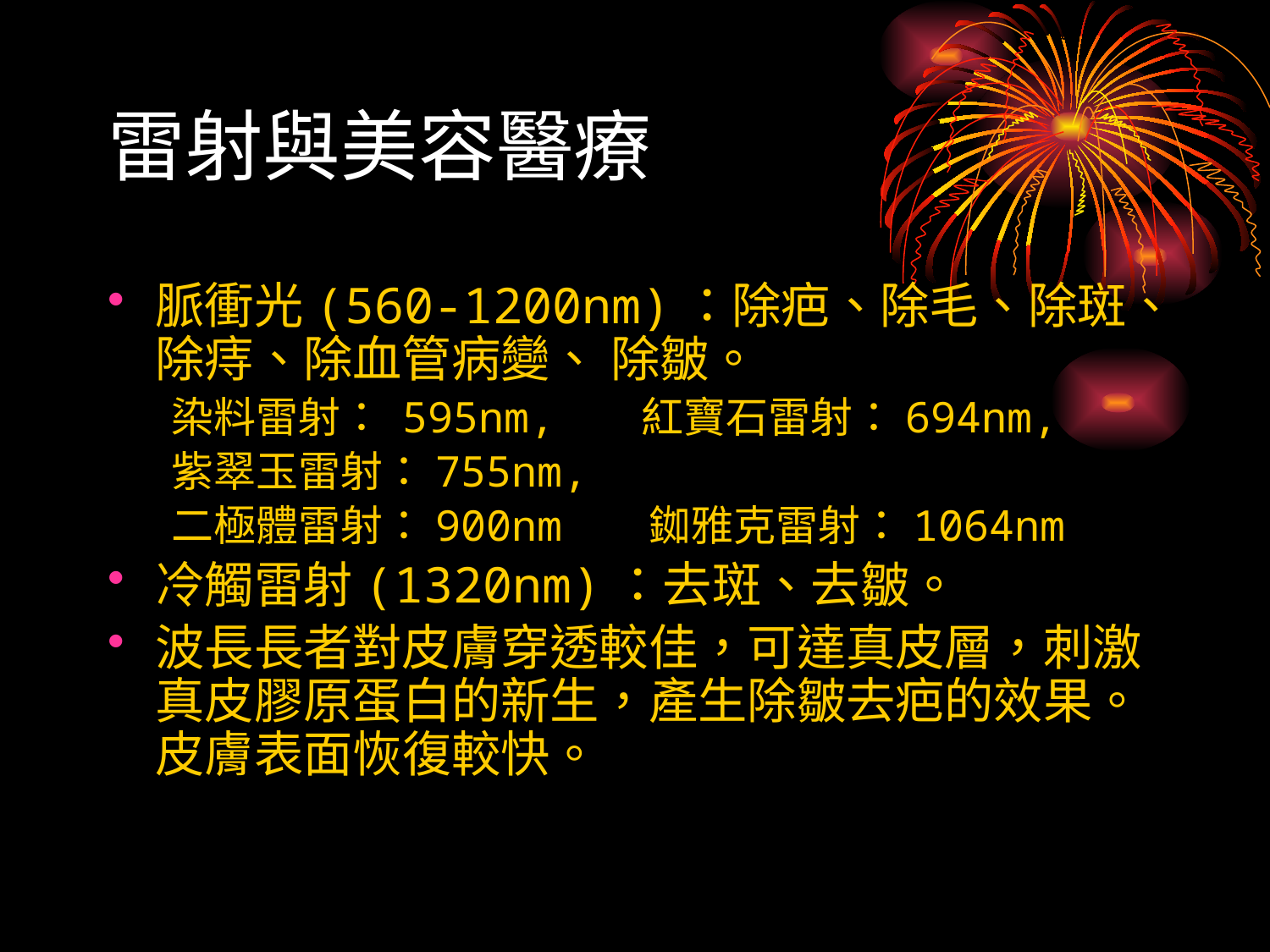

# 雷射與美容醫療
脈衝光(560-1200nm)：除疤、除毛、除斑、除痔、除血管病變、 除皺。
染料雷射： 595nm,   紅寶石雷射：694nm,
紫翠玉雷射：755nm,
二極體雷射：900nm   銣雅克雷射：1064nm
冷觸雷射(1320nm)：去斑、去皺。
波長長者對皮膚穿透較佳，可達真皮層，刺激真皮膠原蛋白的新生，產生除皺去疤的效果。皮膚表面恢復較快。